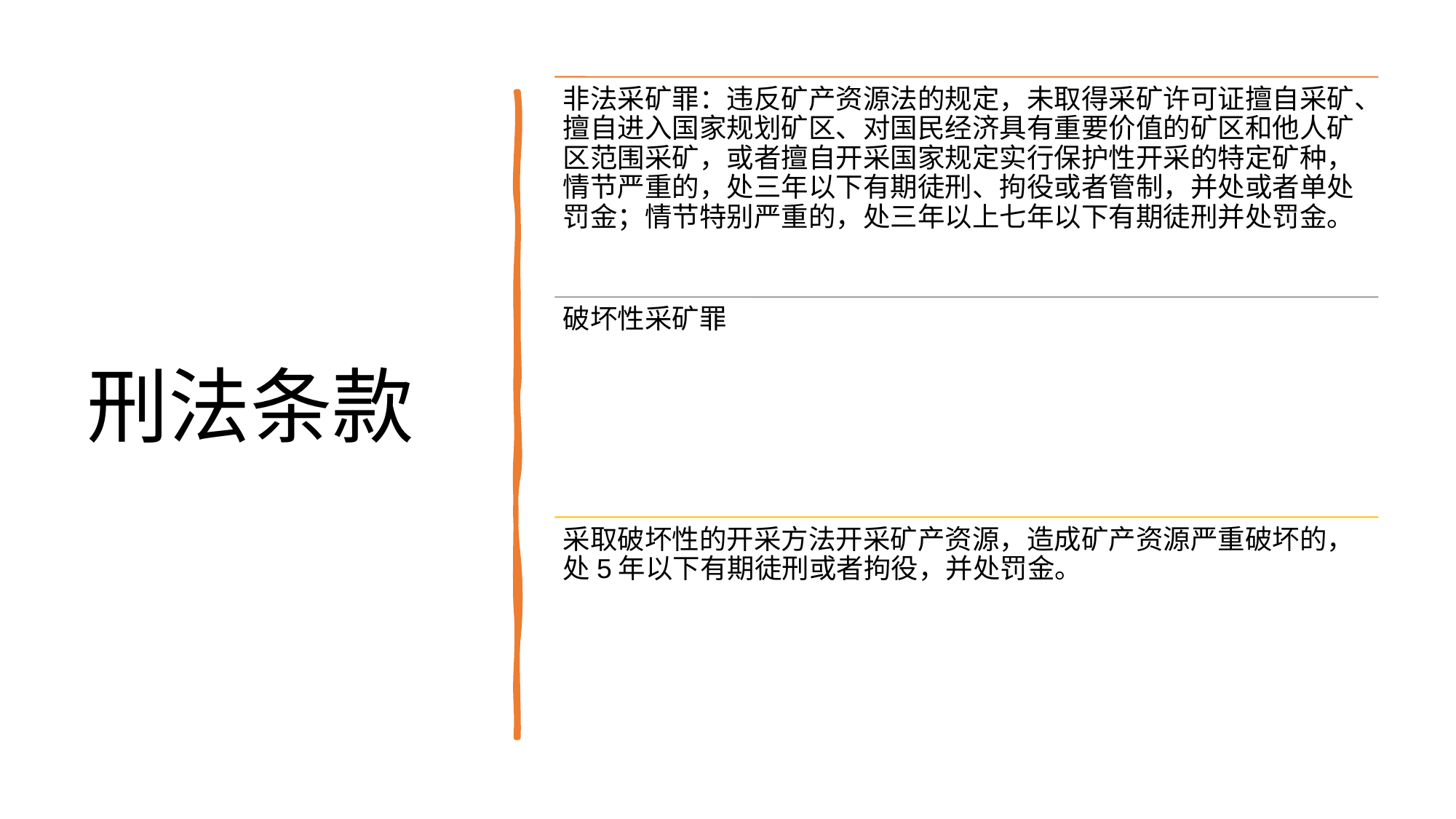

非法采矿罪：违反矿产资源法的规定，未取得采矿许可证擅自采矿、擅自进入国家规划矿区、对国民经济具有重要价值的矿区和他人矿区范围采矿，或者擅自开采国家规定实行保护性开采的特定矿种，情节严重的，处三年以下有期徒刑、拘役或者管制，并处或者单处罚金；情节特别严重的，处三年以上七年以下有期徒刑并处罚金。
破坏性采矿罪
采取破坏性的开采方法开采矿产资源，造成矿产资源严重破坏的，处5年以下有期徒刑或者拘役，并处罚金。
# 刑法条款